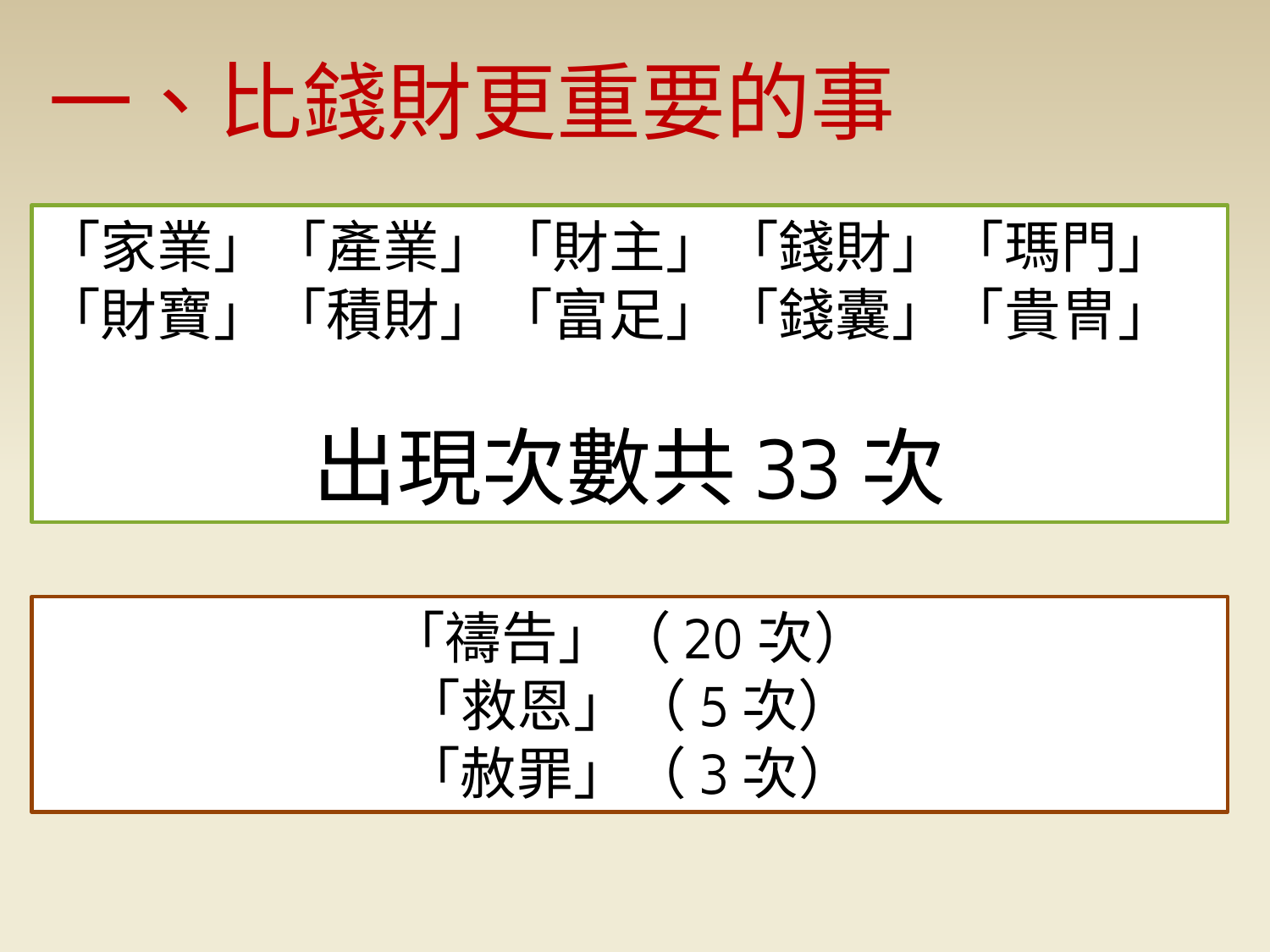

一、比錢財更重要的事
「家業」「產業」「財主」「錢財」「瑪門」「財寶」「積財」「富足」「錢囊」「貴冑」

出現次數共33次
「禱告」（20次）
「救恩」（5次）
「赦罪」（3次）